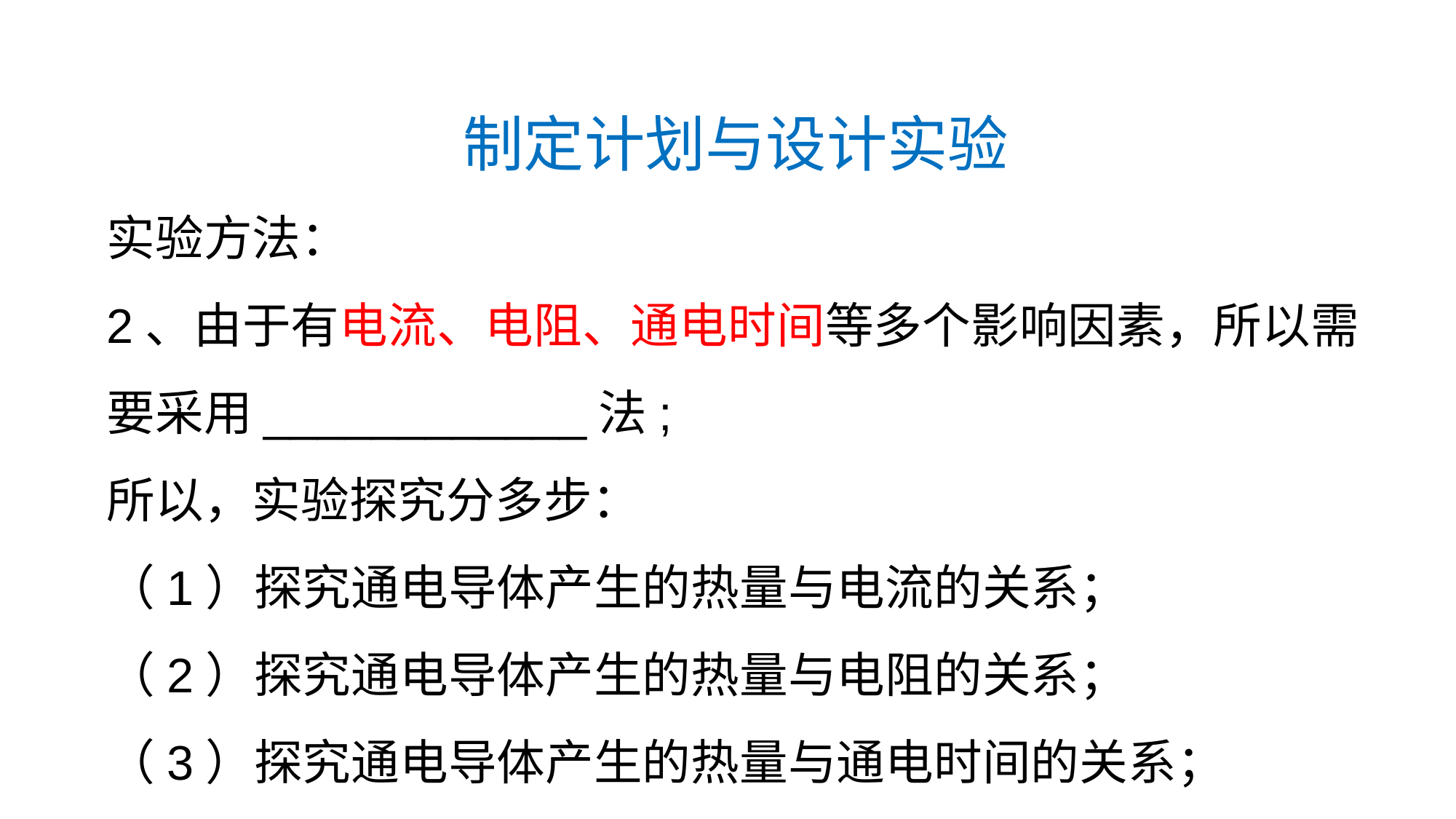

制定计划与设计实验
实验方法：
2、由于有电流、电阻、通电时间等多个影响因素，所以需要采用____________法;
所以，实验探究分多步：
（1）探究通电导体产生的热量与电流的关系；
（2）探究通电导体产生的热量与电阻的关系；
（3）探究通电导体产生的热量与通电时间的关系；